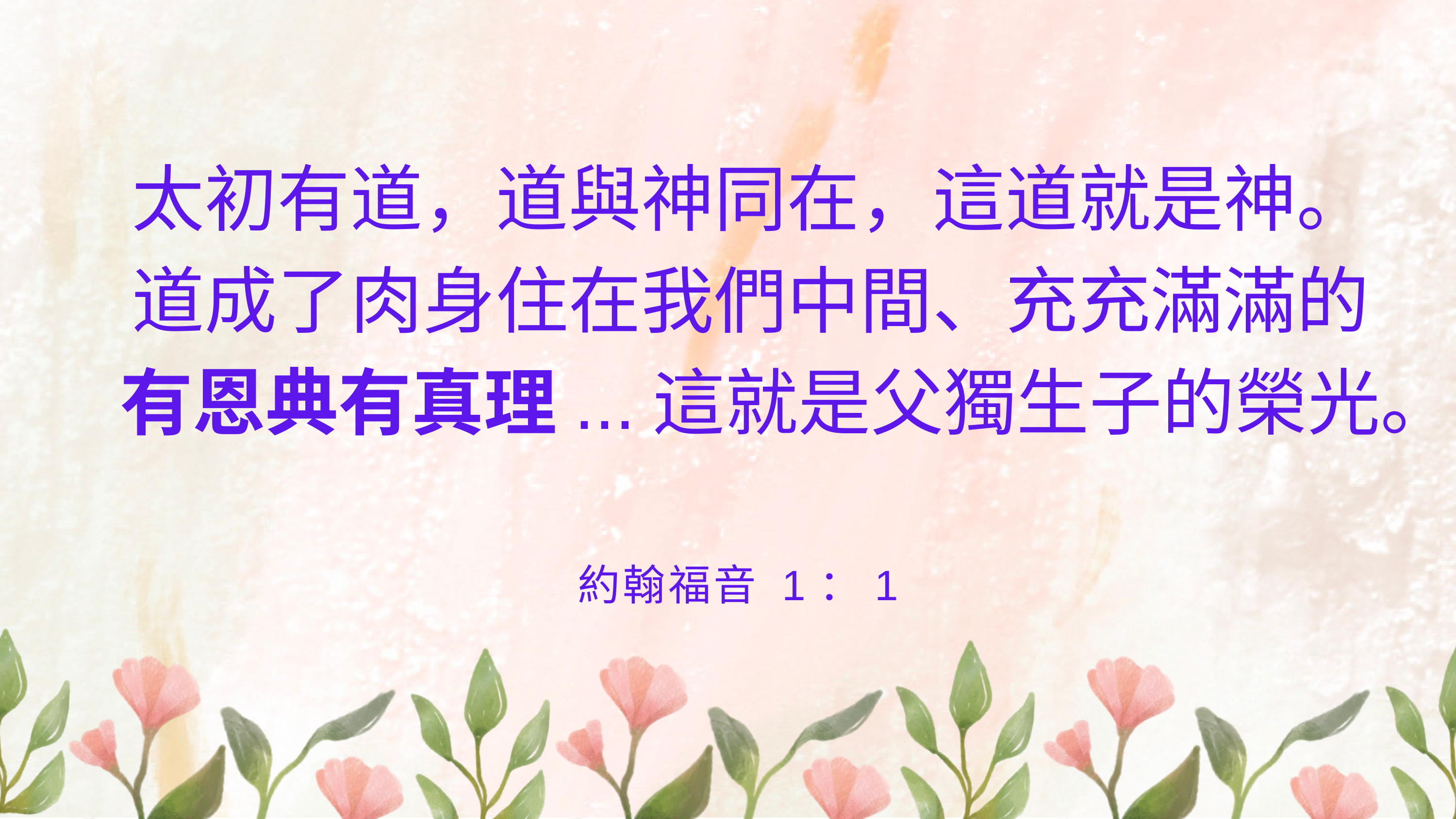

太初有道，道與神同在，這道就是神。道成了肉身住在我們中間、充充滿滿的有恩典有真理...這就是父獨生子的榮光。
約翰福音 1：1